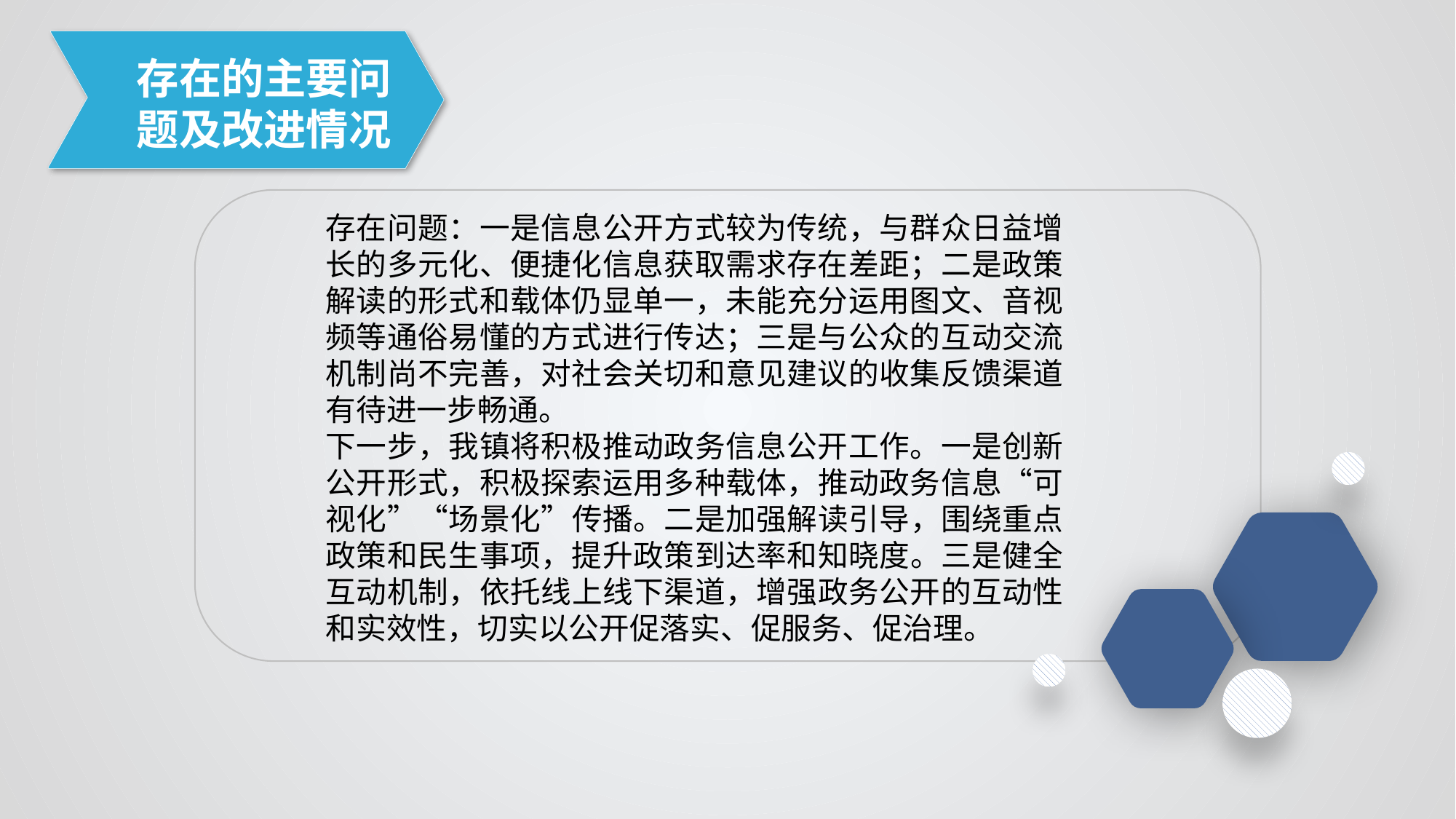

存在的主要问题及改进情况
总体情况

存在问题：一是信息公开方式较为传统，与群众日益增长的多元化、便捷化信息获取需求存在差距；二是政策解读的形式和载体仍显单一，未能充分运用图文、音视频等通俗易懂的方式进行传达；三是与公众的互动交流机制尚不完善，对社会关切和意见建议的收集反馈渠道有待进一步畅通。
下一步，我镇将积极推动政务信息公开工作。一是创新公开形式，积极探索运用多种载体，推动政务信息“可视化”“场景化”传播。二是加强解读引导，围绕重点政策和民生事项，提升政策到达率和知晓度。三是健全互动机制，依托线上线下渠道，增强政务公开的互动性和实效性，切实以公开促落实、促服务、促治理。